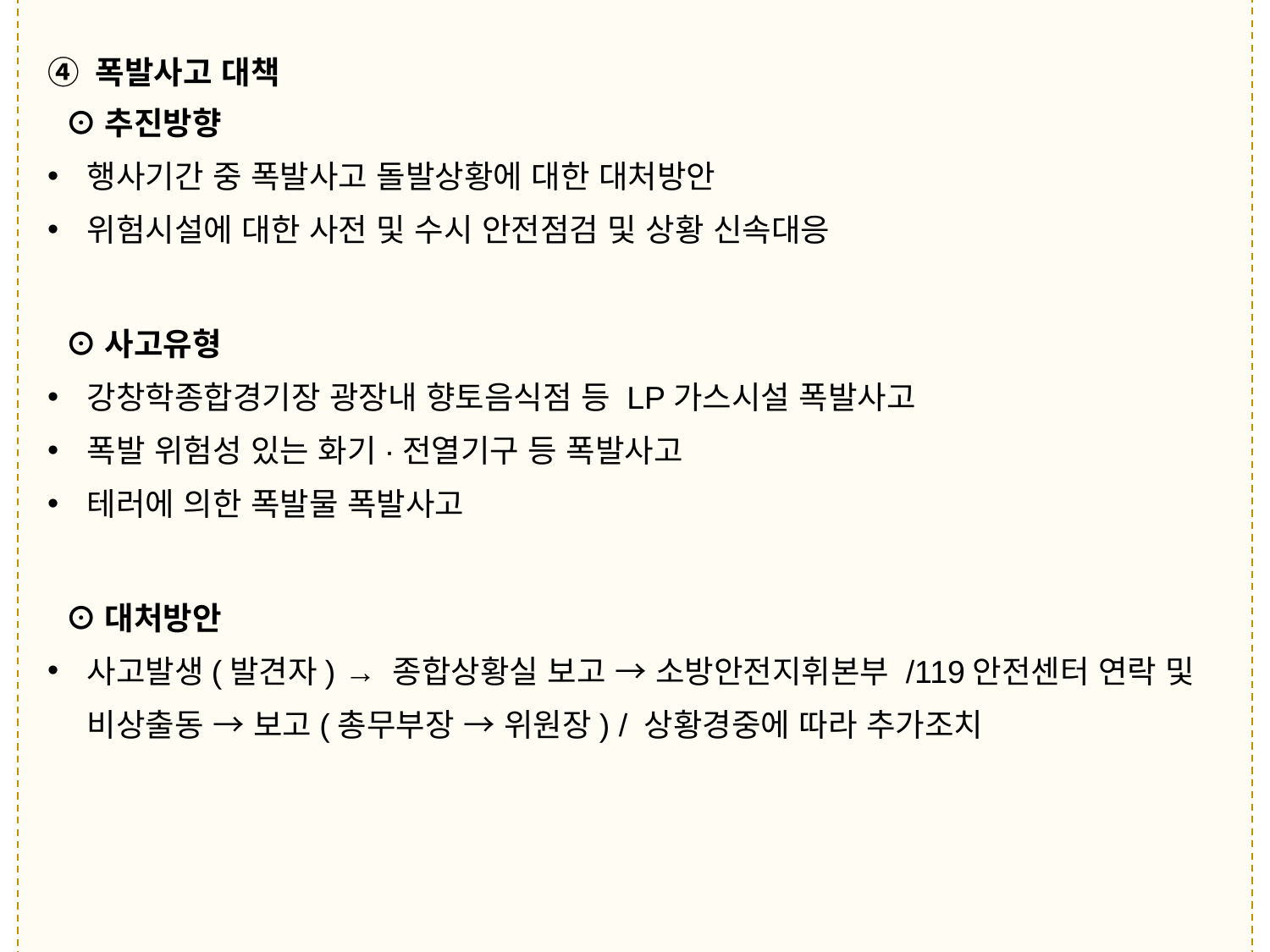

④ 폭발사고 대책

  ⊙추진방향
행사기간 중 폭발사고 돌발상황에 대한 대처방안
위험시설에 대한 사전 및 수시 안전점검 및 상황 신속대응

  ⊙사고유형
강창학종합경기장 광장내 향토음식점 등 LP가스시설 폭발사고
폭발 위험성 있는 화기·전열기구 등 폭발사고
테러에 의한 폭발물 폭발사고

  ⊙대처방안
사고발생(발견자) → 종합상황실 보고 → 소방안전지휘본부 /119안전센터 연락 및 비상출동 → 보고(총무부장 → 위원장) / 상황경중에 따라 추가조치